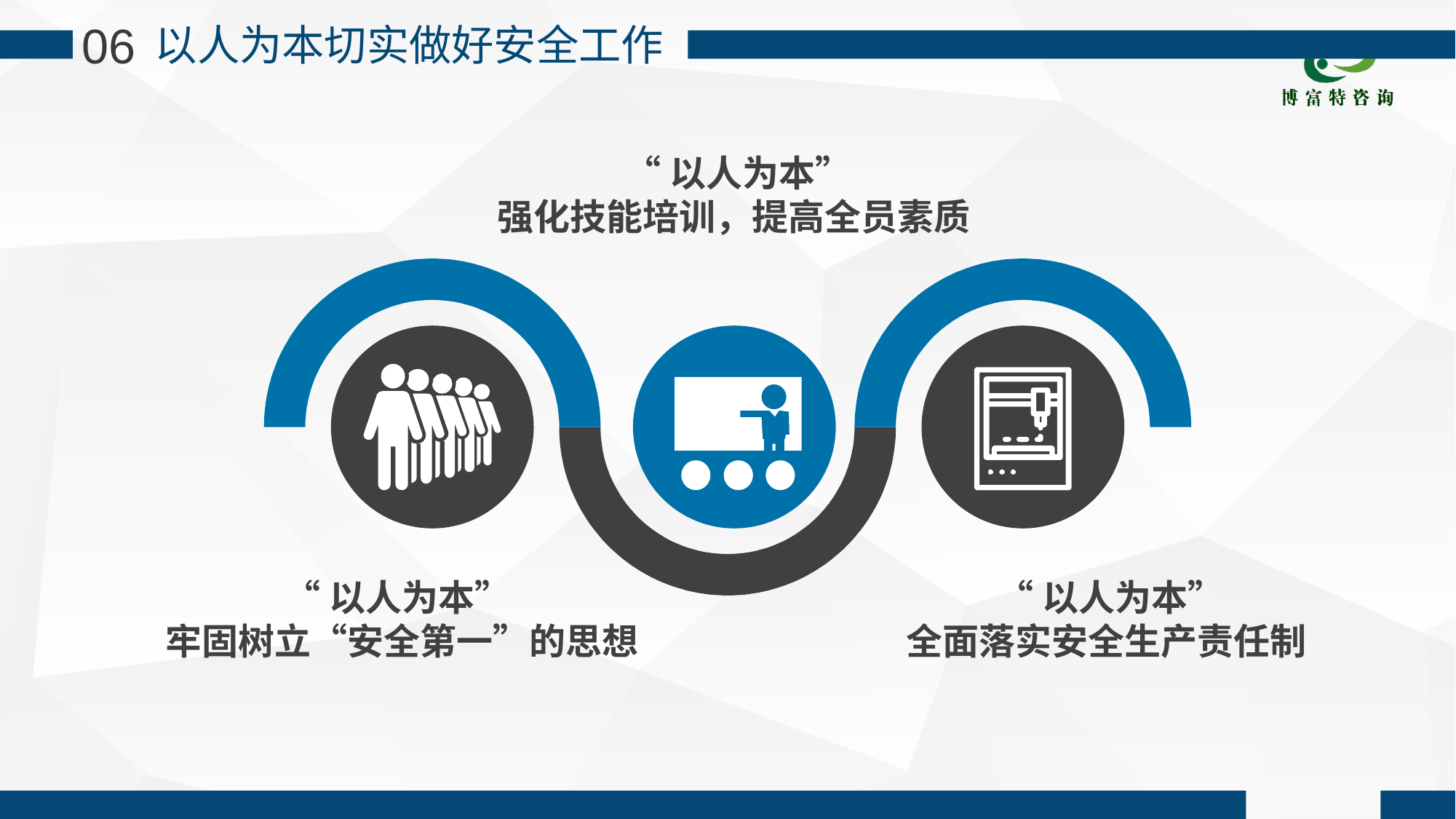

06
以人为本切实做好安全工作

“以人为本”
强化技能培训，提高全员素质

“以人为本”
 牢固树立“安全第一”的思想
“以人为本”
全面落实安全生产责任制